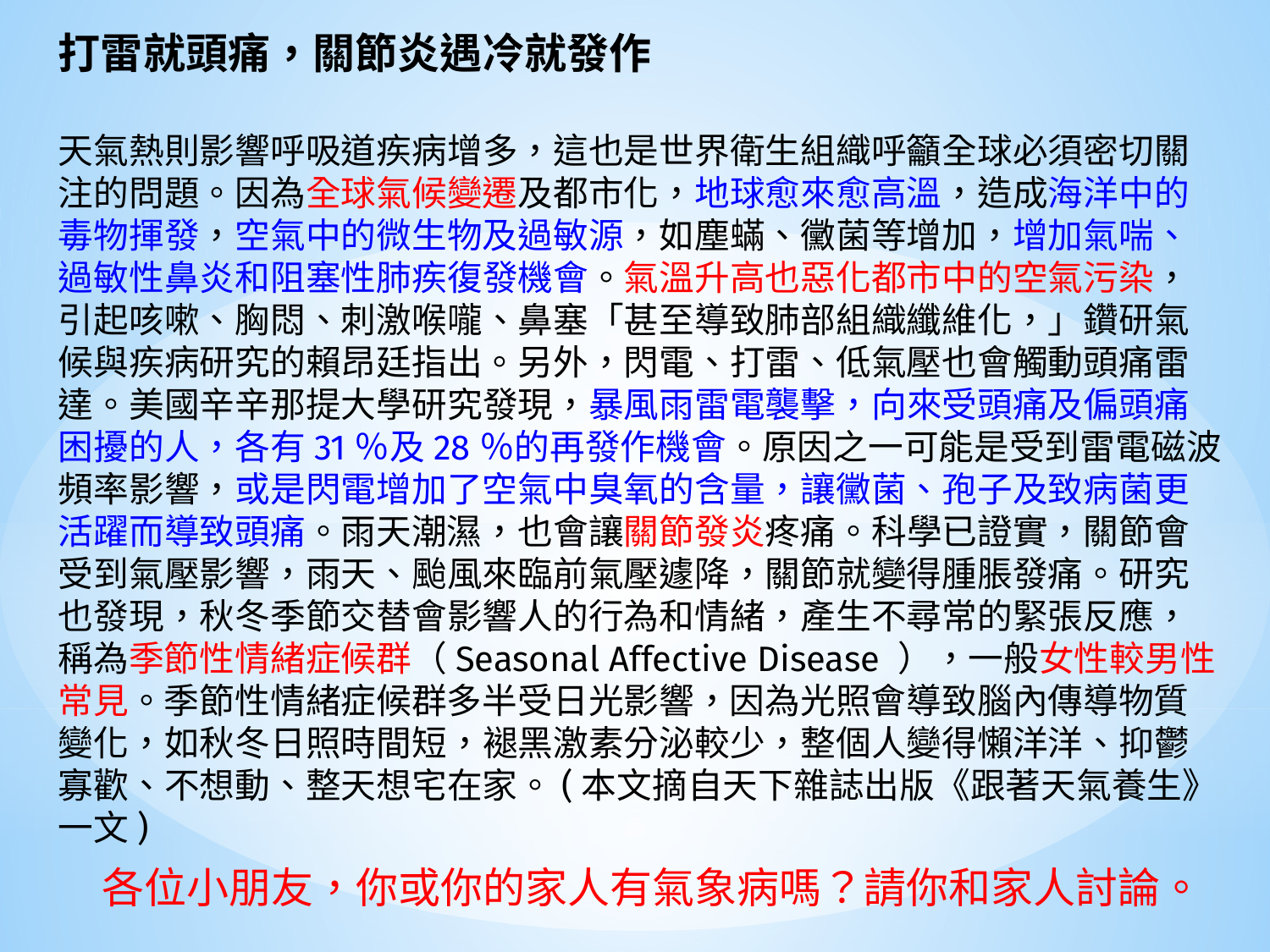

打雷就頭痛，關節炎遇冷就發作

天氣熱則影響呼吸道疾病增多，這也是世界衛生組織呼籲全球必須密切關注的問題。因為全球氣候變遷及都市化，地球愈來愈高溫，造成海洋中的毒物揮發，空氣中的微生物及過敏源，如塵蟎、黴菌等增加，增加氣喘、過敏性鼻炎和阻塞性肺疾復發機會。氣溫升高也惡化都市中的空氣污染，引起咳嗽、胸悶、刺激喉嚨、鼻塞「甚至導致肺部組織纖維化，」鑽研氣候與疾病研究的賴昂廷指出。另外，閃電、打雷、低氣壓也會觸動頭痛雷達。美國辛辛那提大學研究發現，暴風雨雷電襲擊，向來受頭痛及偏頭痛困擾的人，各有31％及28％的再發作機會。原因之一可能是受到雷電磁波頻率影響，或是閃電增加了空氣中臭氧的含量，讓黴菌、孢子及致病菌更活躍而導致頭痛。雨天潮濕，也會讓關節發炎疼痛。科學已證實，關節會受到氣壓影響，雨天、颱風來臨前氣壓遽降，關節就變得腫脹發痛。研究也發現，秋冬季節交替會影響人的行為和情緒，產生不尋常的緊張反應，稱為季節性情緒症候群（Seasonal Affective Disease ），一般女性較男性常見。季節性情緒症候群多半受日光影響，因為光照會導致腦內傳導物質變化，如秋冬日照時間短，褪黑激素分泌較少，整個人變得懶洋洋、抑鬱寡歡、不想動、整天想宅在家。(本文摘自天下雜誌出版《跟著天氣養生》一文)
各位小朋友，你或你的家人有氣象病嗎？請你和家人討論。